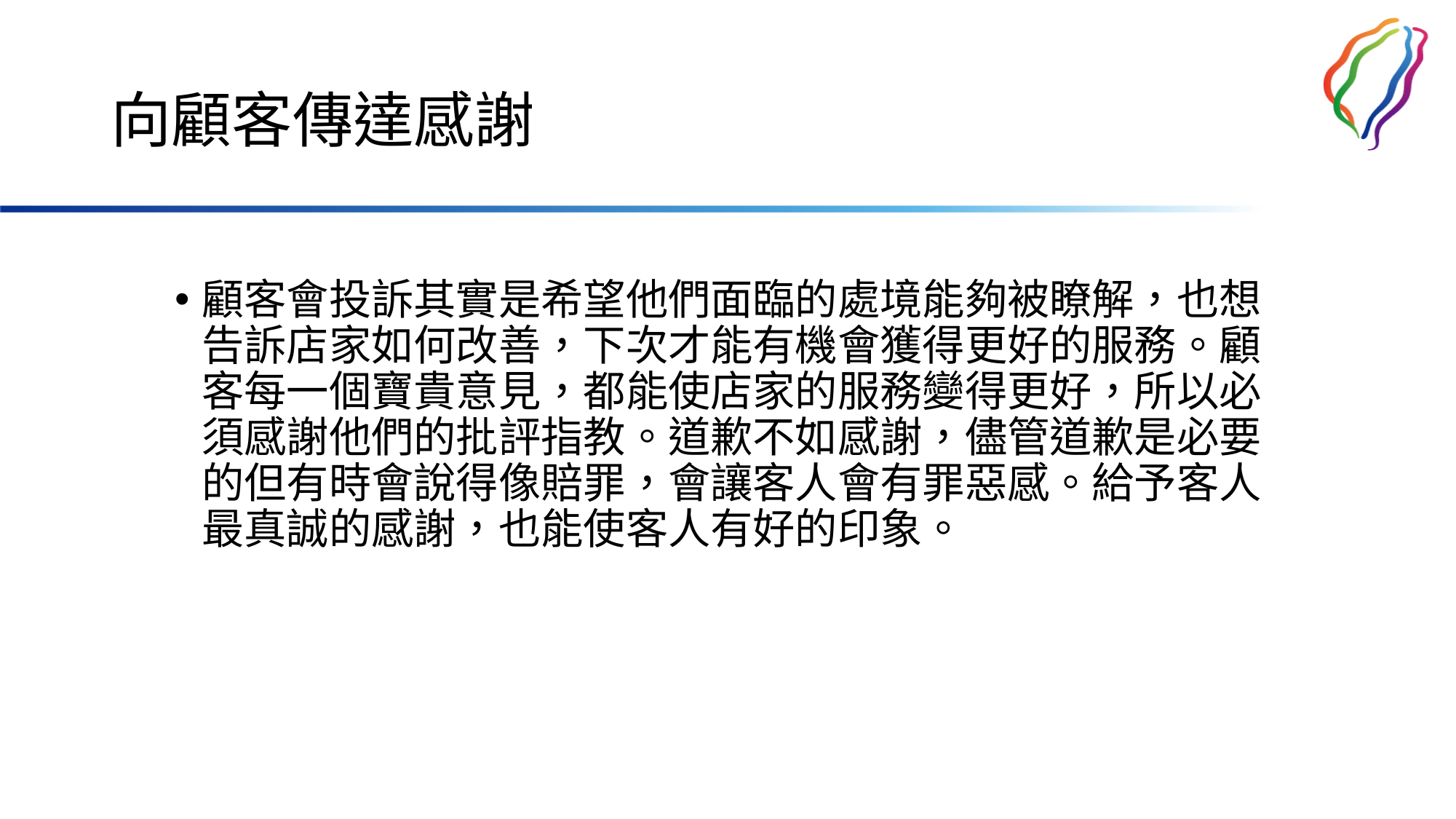

# 向顧客傳達感謝
顧客會投訴其實是希望他們面臨的處境能夠被瞭解，也想告訴店家如何改善，下次才能有機會獲得更好的服務。顧客每一個寶貴意見，都能使店家的服務變得更好，所以必須感謝他們的批評指教。道歉不如感謝，儘管道歉是必要的但有時會說得像賠罪，會讓客人會有罪惡感。給予客人最真誠的感謝，也能使客人有好的印象。